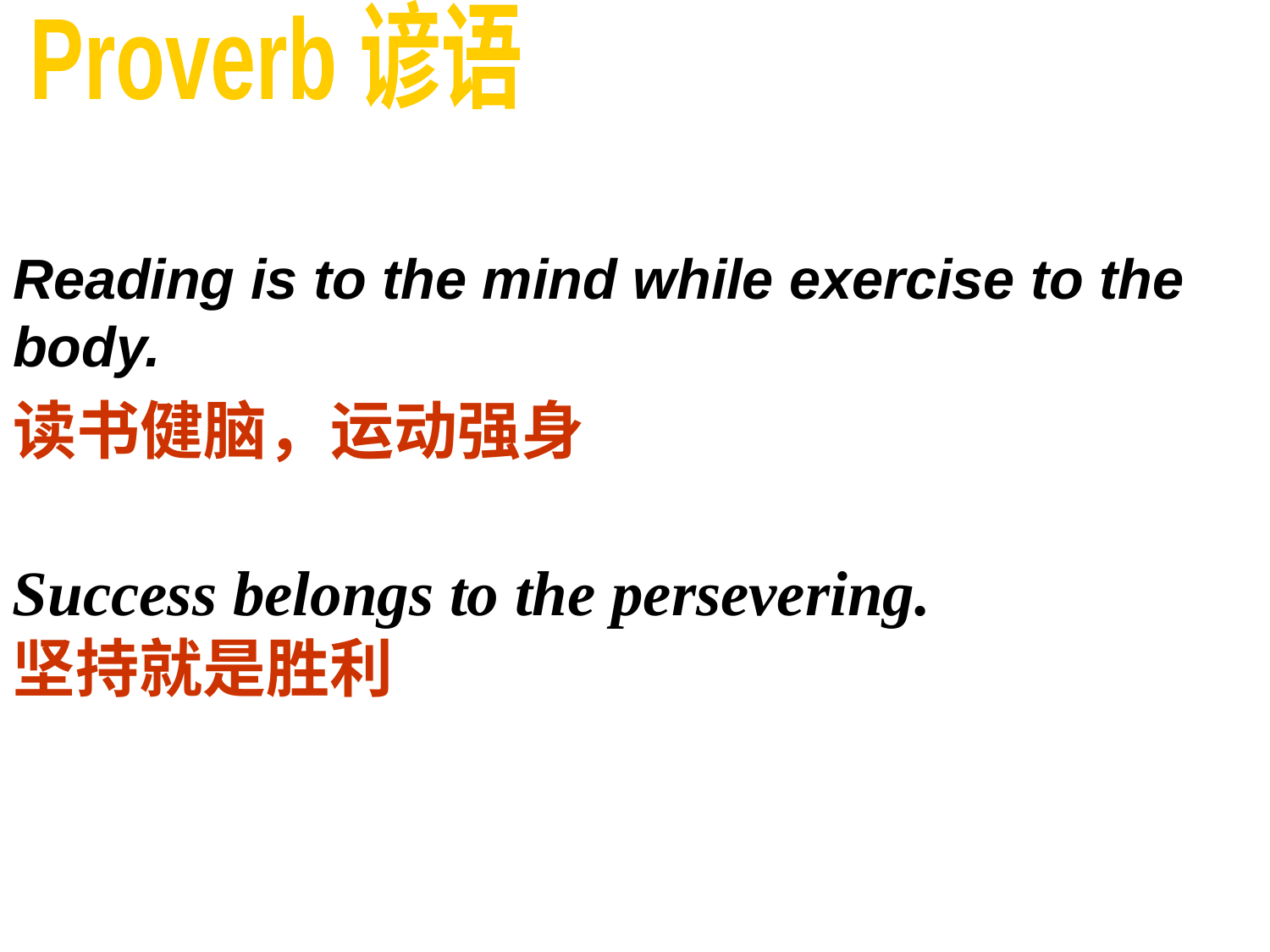

Proverb 谚语
Reading is to the mind while exercise to the body.
读书健脑，运动强身

Success belongs to the persevering.
坚持就是胜利